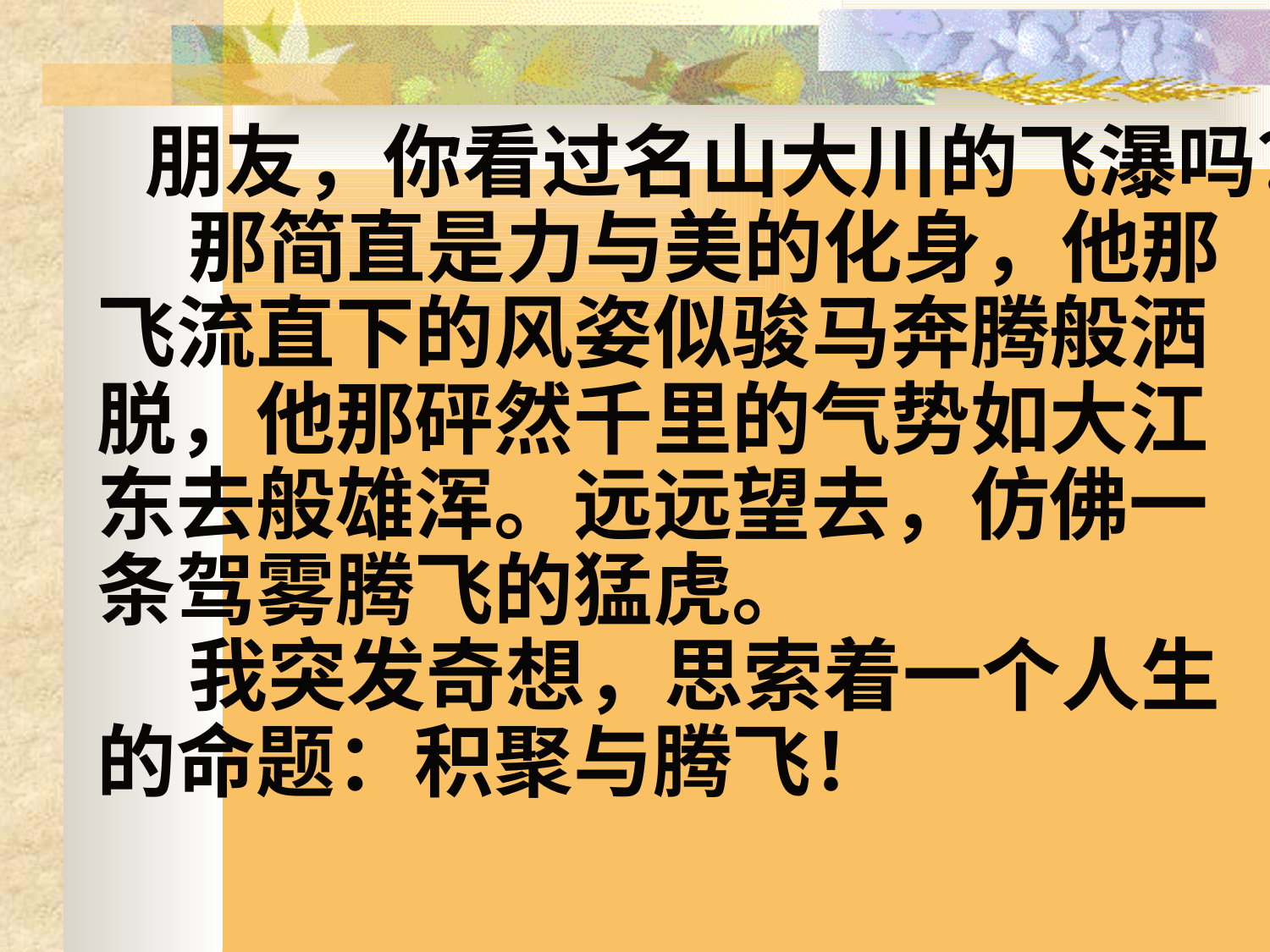

朋友，你看过名山大川的飞瀑吗？
    那简直是力与美的化身，他那飞流直下的风姿似骏马奔腾般洒脱，他那砰然千里的气势如大江东去般雄浑。远远望去，仿佛一条驾雾腾飞的猛虎。
    我突发奇想，思索着一个人生的命题：积聚与腾飞！